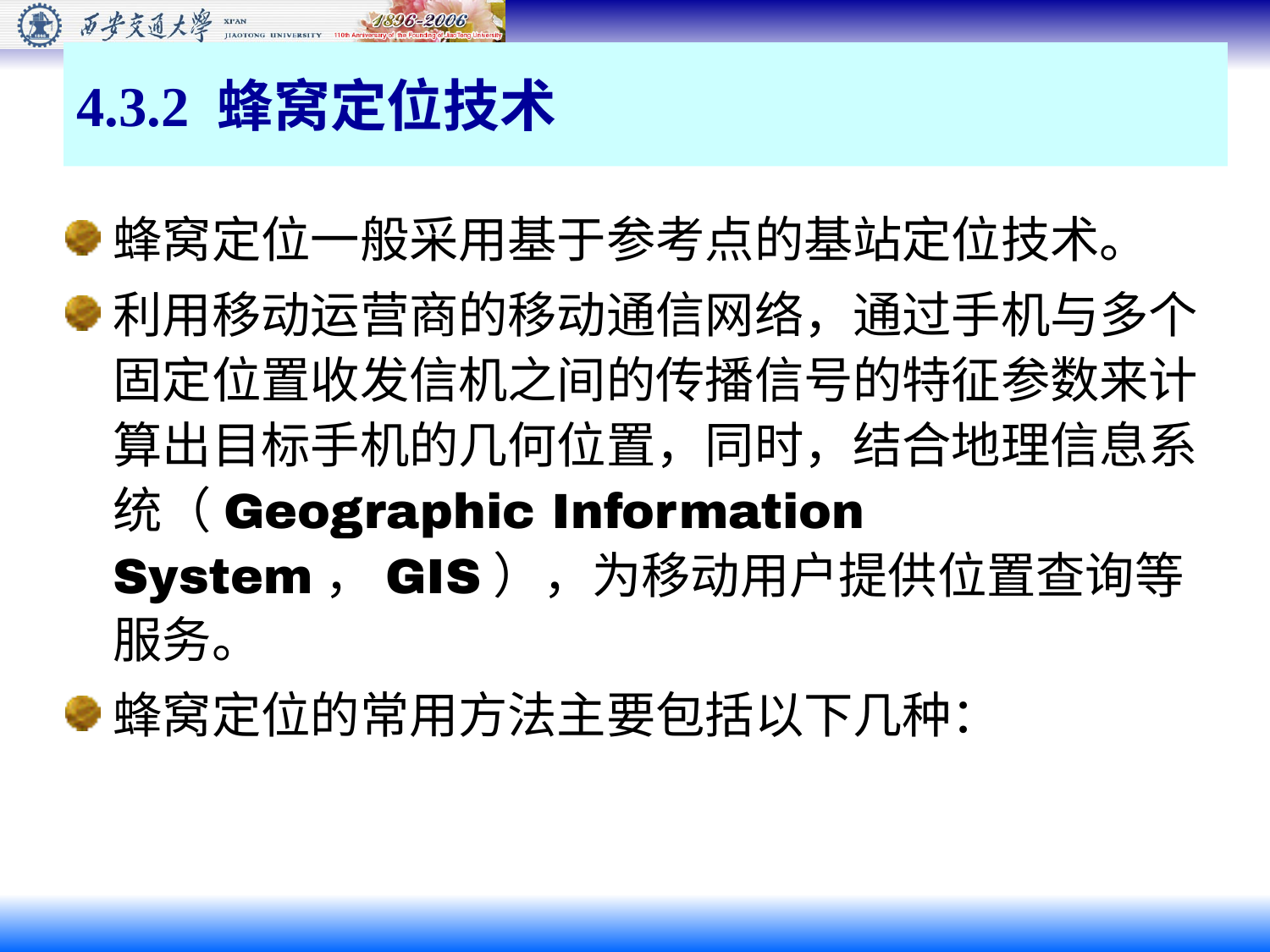

# 4.3.2 蜂窝定位技术
蜂窝定位一般采用基于参考点的基站定位技术。
利用移动运营商的移动通信网络，通过手机与多个固定位置收发信机之间的传播信号的特征参数来计算出目标手机的几何位置，同时，结合地理信息系统（Geographic Information System，GIS），为移动用户提供位置查询等服务。
蜂窝定位的常用方法主要包括以下几种：